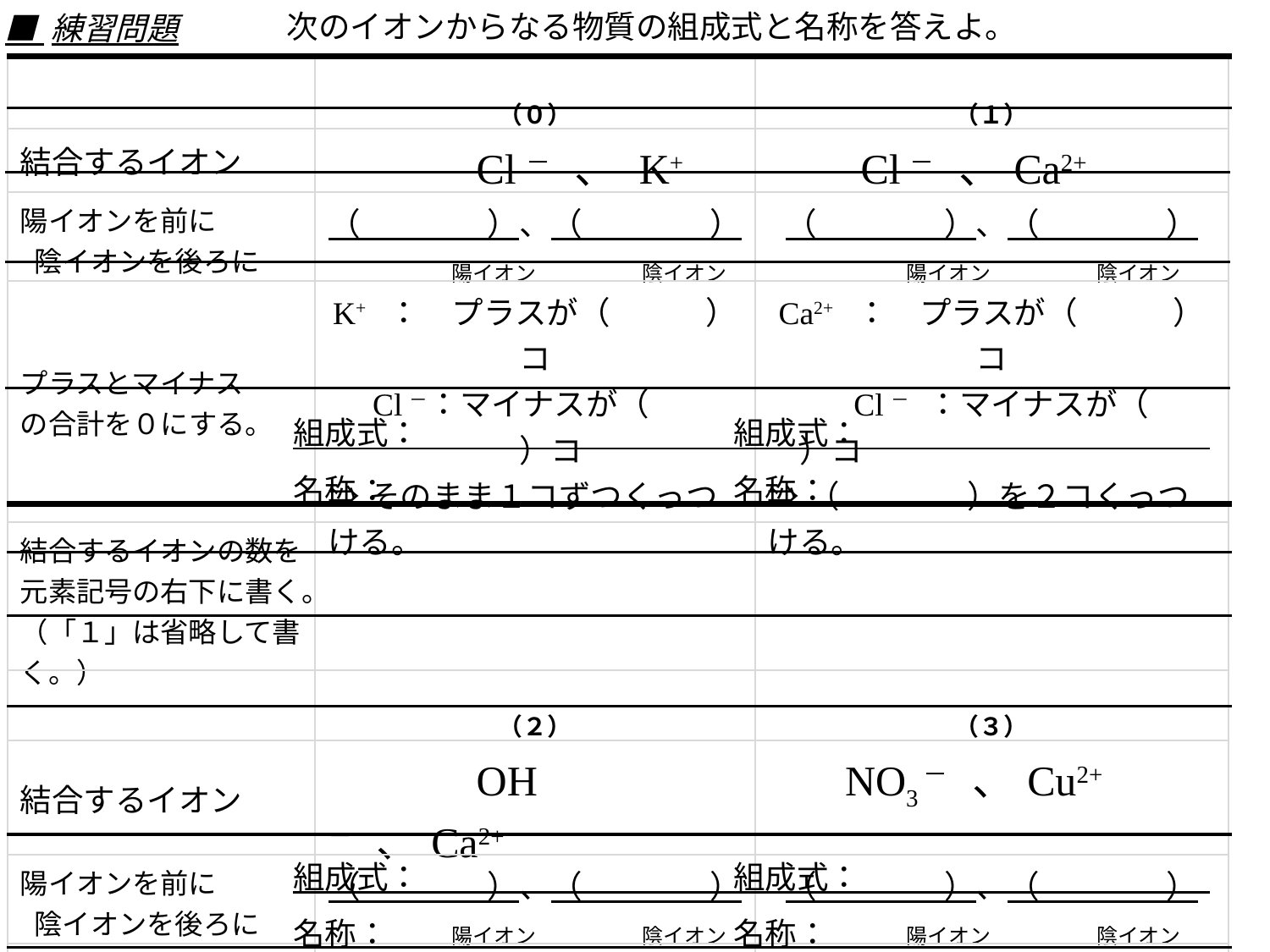

次のイオンからなる物質の組成式と名称を答えよ。
■ 練習問題
|  | （０） | （１） |
| --- | --- | --- |
| 結合するイオン | Cl－　、 K+ | Cl－　、Ca2+ |
| 陽イオンを前に　 陰イオンを後ろに | （　　　　）、（　　　　） 　　 　陽イオン　　　　　陰イオン | （　　　　）、（　　　　） 　　 　陽イオン　　　　　陰イオン |
| プラスとマイナス の合計を０にする。 | K+　：　プラスが（　　　）コ Cl－：マイナスが（　　　）コ ⇒そのまま１コずつくっつける。 | Ca2+　：　プラスが（　　　）コ 　 Cl－　：マイナスが（　　　）コ ⇒（　　　　）を２コくっつける。 |
| 結合するイオンの数を元素記号の右下に書く。 （「１」は省略して書く。） |  |  |
|  | （２） | （３） |
| 結合するイオン | OH－　、Ca2+ | NO3－　、Cu2+ |
| 陽イオンを前に　 陰イオンを後ろに | （　　　　）、（　　　　） 　　　 陽イオン　　　　　陰イオン | （　　　　）、（　　　　） 　　　 陽イオン　　　　　陰イオン |
| プラスとマイナス の合計を０にする。 | Ca2+：　プラスが（　　　）コ OH－：マイナスが（　　　）コ ⇒（　　　　）を２コくっつける。 | Cu2+　：　プラスが（　　　）コ 　NO3－　：マイナスが（　　　）コ ⇒（　　　　）を２コくっつける。 |
| 結合するイオンの数を元素記号の右下に書く。 （「１」は省略して書く。） |  |  |
組成式：
名称：
組成式：
名称：
組成式：
名称：
組成式：
名称：